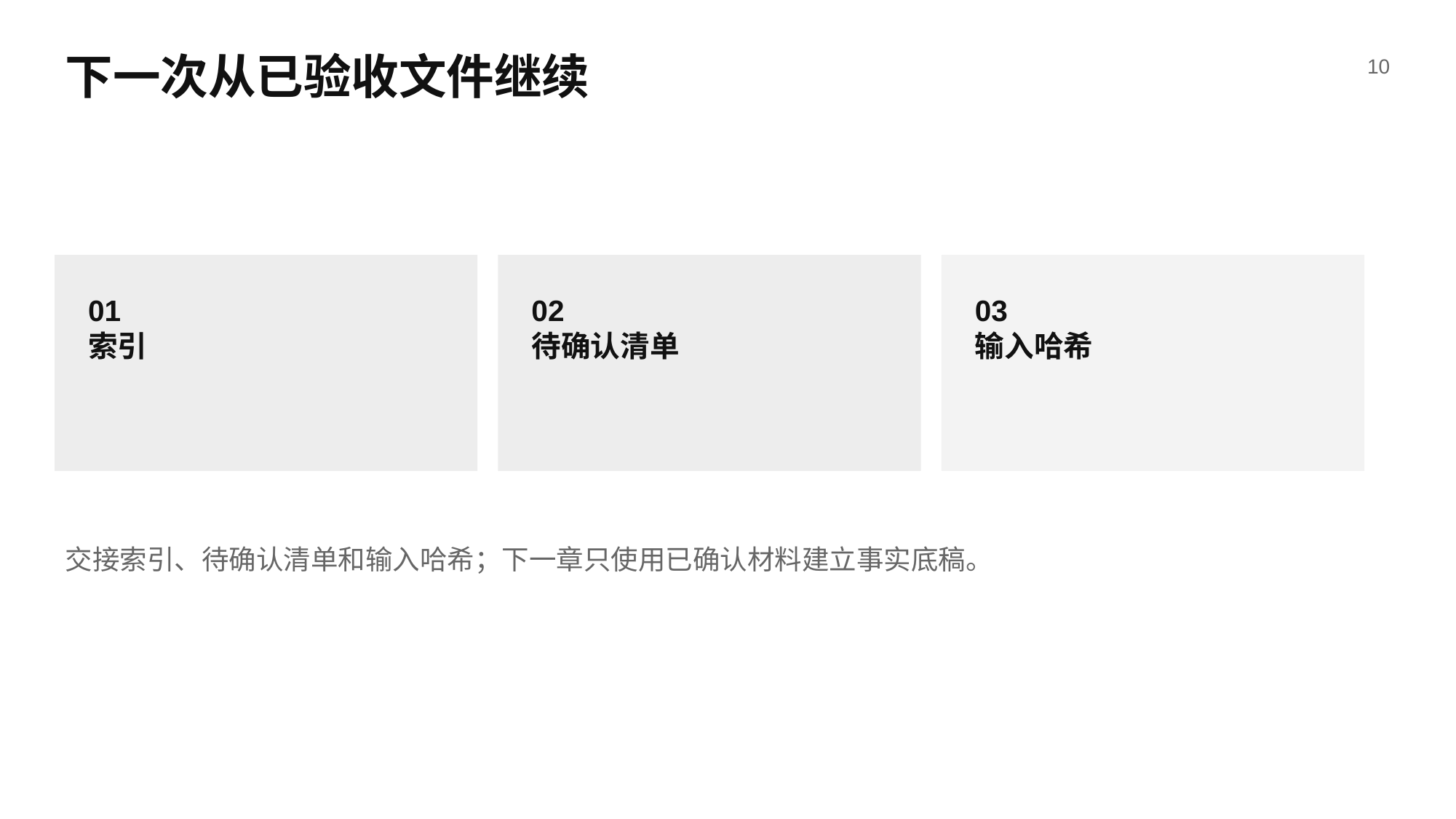

下一次从已验收文件继续
10

01
索引
02
待确认清单
03
输入哈希
交接索引、待确认清单和输入哈希；下一章只使用已确认材料建立事实底稿。